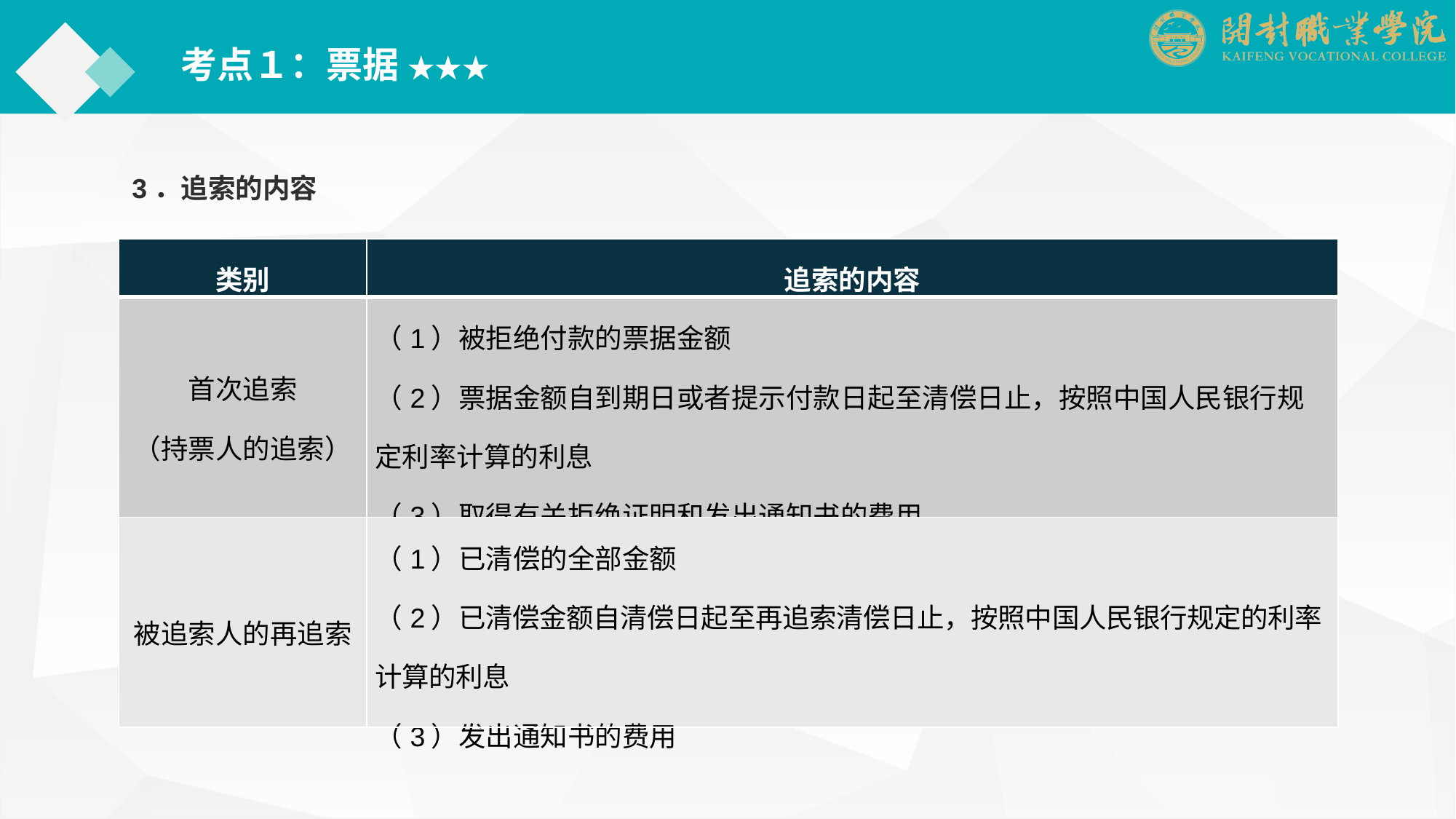

考点１：票据 ★★★
3．追索的内容
| 类别 | 追索的内容 |
| --- | --- |
| 首次追索 （持票人的追索） | （1）被拒绝付款的票据金额 （2）票据金额自到期日或者提示付款日起至清偿日止，按照中国人民银行规定利率计算的利息 （3）取得有关拒绝证明和发出通知书的费用 |
| 被追索人的再追索 | （1）已清偿的全部金额 （2）已清偿金额自清偿日起至再追索清偿日止，按照中国人民银行规定的利率计算的利息 （3）发出通知书的费用 |